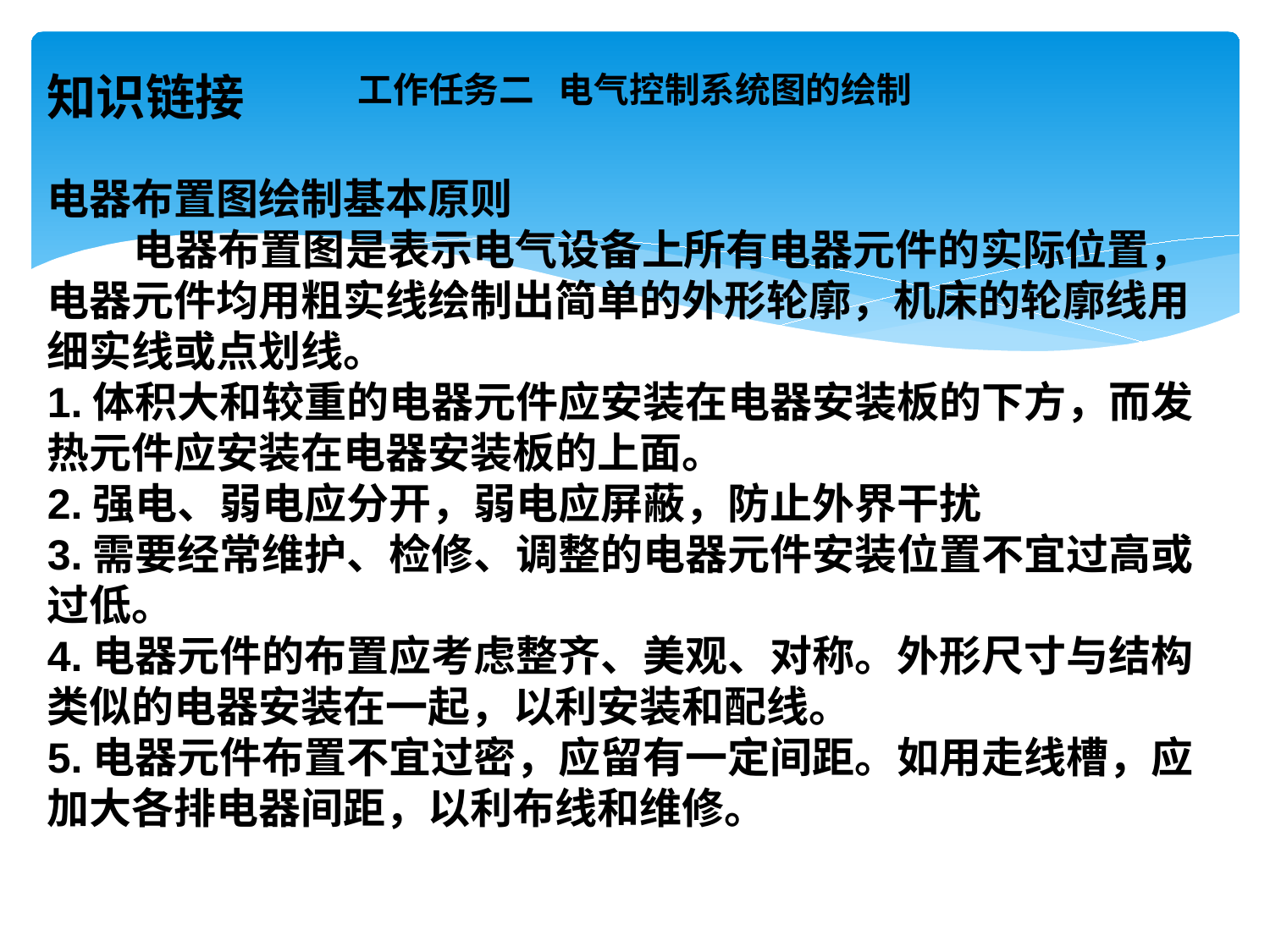

# 工作任务二   电气控制系统图的绘制
知识链接
电器布置图绘制基本原则
        电器布置图是表示电气设备上所有电器元件的实际位置，电器元件均用粗实线绘制出简单的外形轮廓，机床的轮廓线用细实线或点划线。
1.体积大和较重的电器元件应安装在电器安装板的下方，而发热元件应安装在电器安装板的上面。
2.强电、弱电应分开，弱电应屏蔽，防止外界干扰
3.需要经常维护、检修、调整的电器元件安装位置不宜过高或过低。
4.电器元件的布置应考虑整齐、美观、对称。外形尺寸与结构类似的电器安装在一起，以利安装和配线。
5.电器元件布置不宜过密，应留有一定间距。如用走线槽，应加大各排电器间距，以利布线和维修。